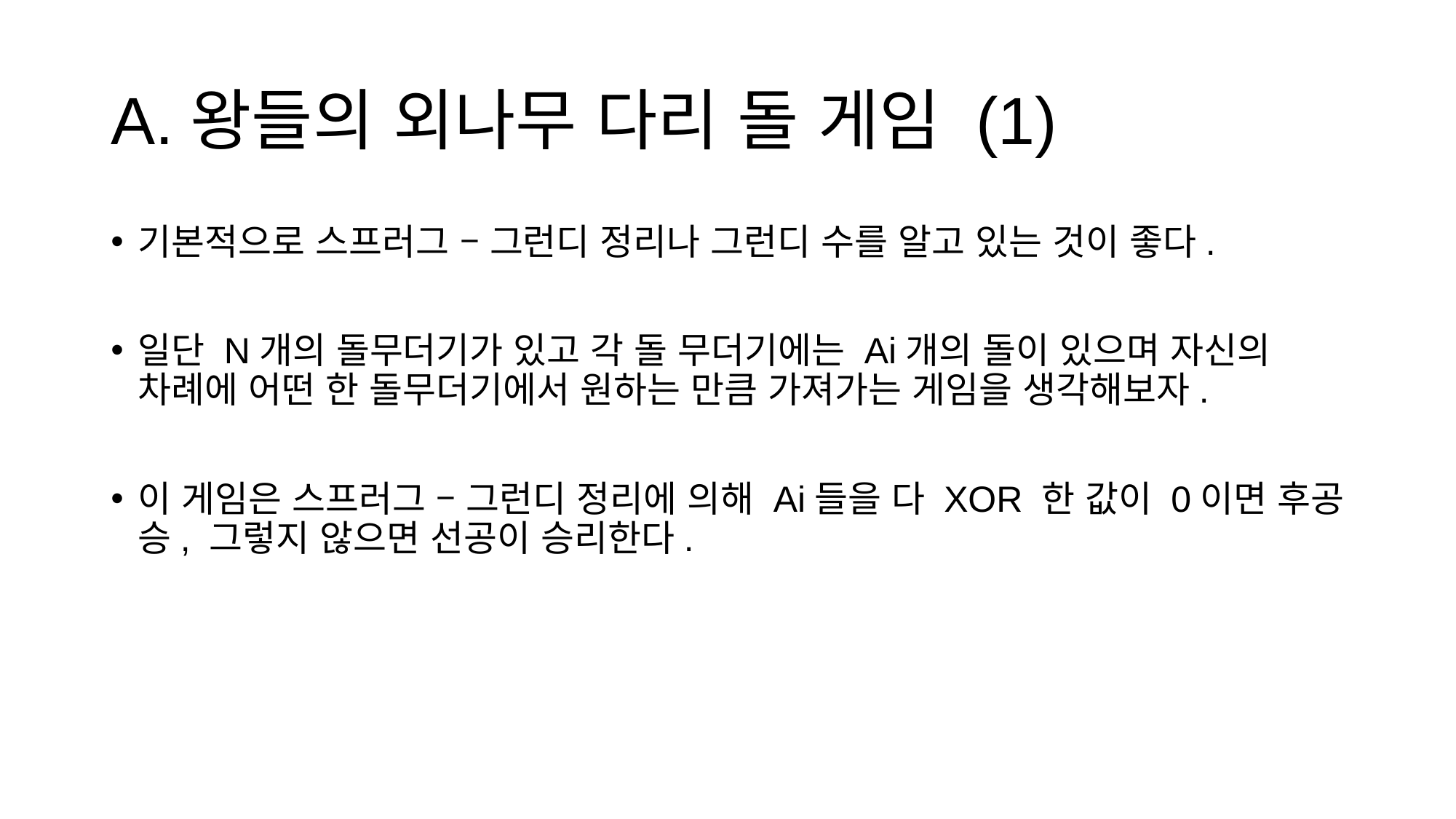

# A.왕들의 외나무 다리 돌 게임 (1)
기본적으로 스프러그 – 그런디 정리나 그런디 수를 알고 있는 것이 좋다.

일단 N개의 돌무더기가 있고 각 돌 무더기에는 Ai개의 돌이 있으며 자신의 차례에 어떤 한 돌무더기에서 원하는 만큼 가져가는 게임을 생각해보자.

이 게임은 스프러그 – 그런디 정리에 의해 Ai들을 다 XOR 한 값이 0이면 후공 승, 그렇지 않으면 선공이 승리한다.